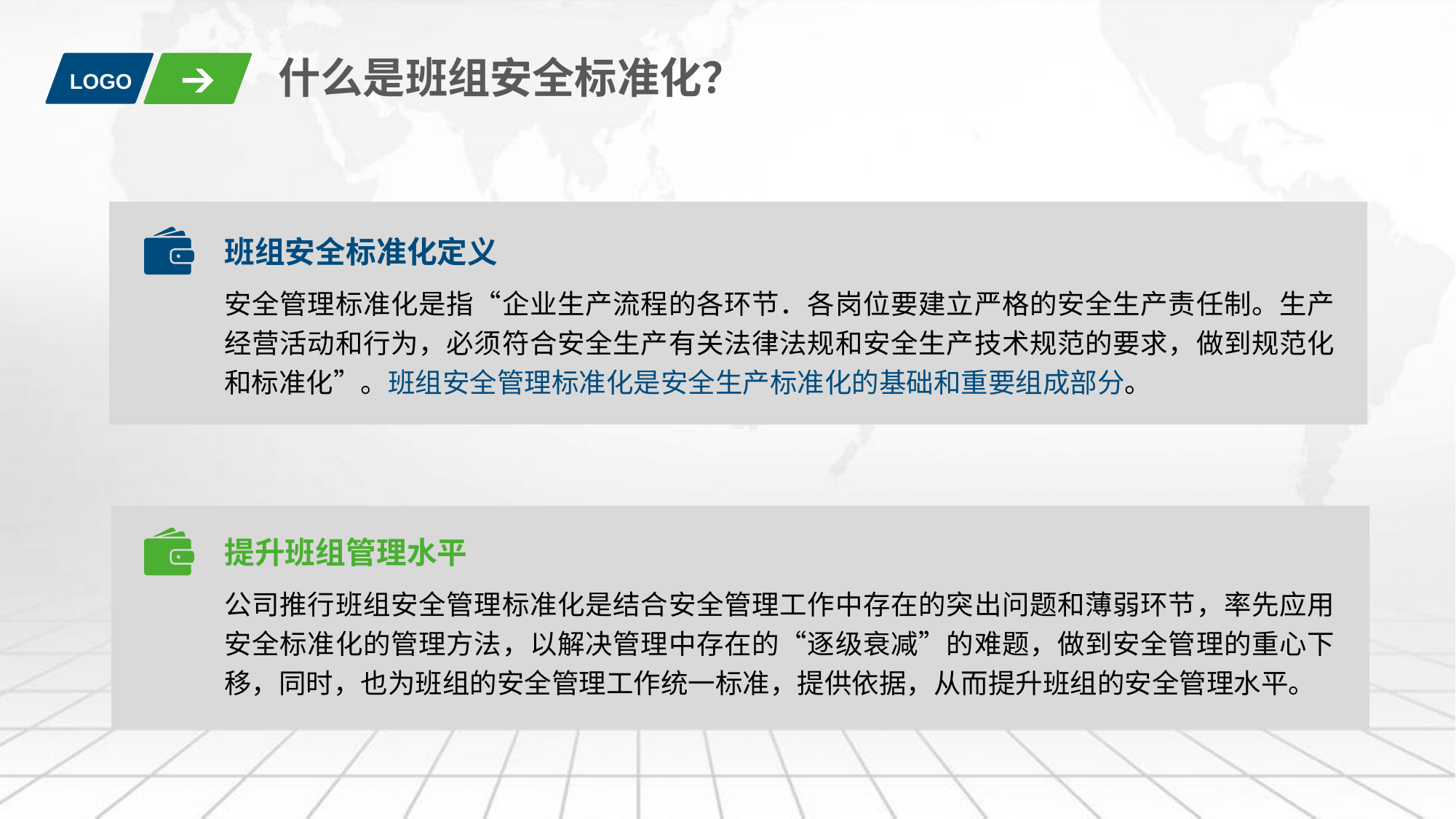

什么是班组安全标准化？

LOGO

班组安全标准化定义
安全管理标准化是指“企业生产流程的各环节．各岗位要建立严格的安全生产责任制。生产经营活动和行为，必须符合安全生产有关法律法规和安全生产技术规范的要求，做到规范化和标准化”。班组安全管理标准化是安全生产标准化的基础和重要组成部分。

提升班组管理水平
公司推行班组安全管理标准化是结合安全管理工作中存在的突出问题和薄弱环节，率先应用安全标准化的管理方法，以解决管理中存在的“逐级衰减”的难题，做到安全管理的重心下移，同时，也为班组的安全管理工作统一标准，提供依据，从而提升班组的安全管理水平。